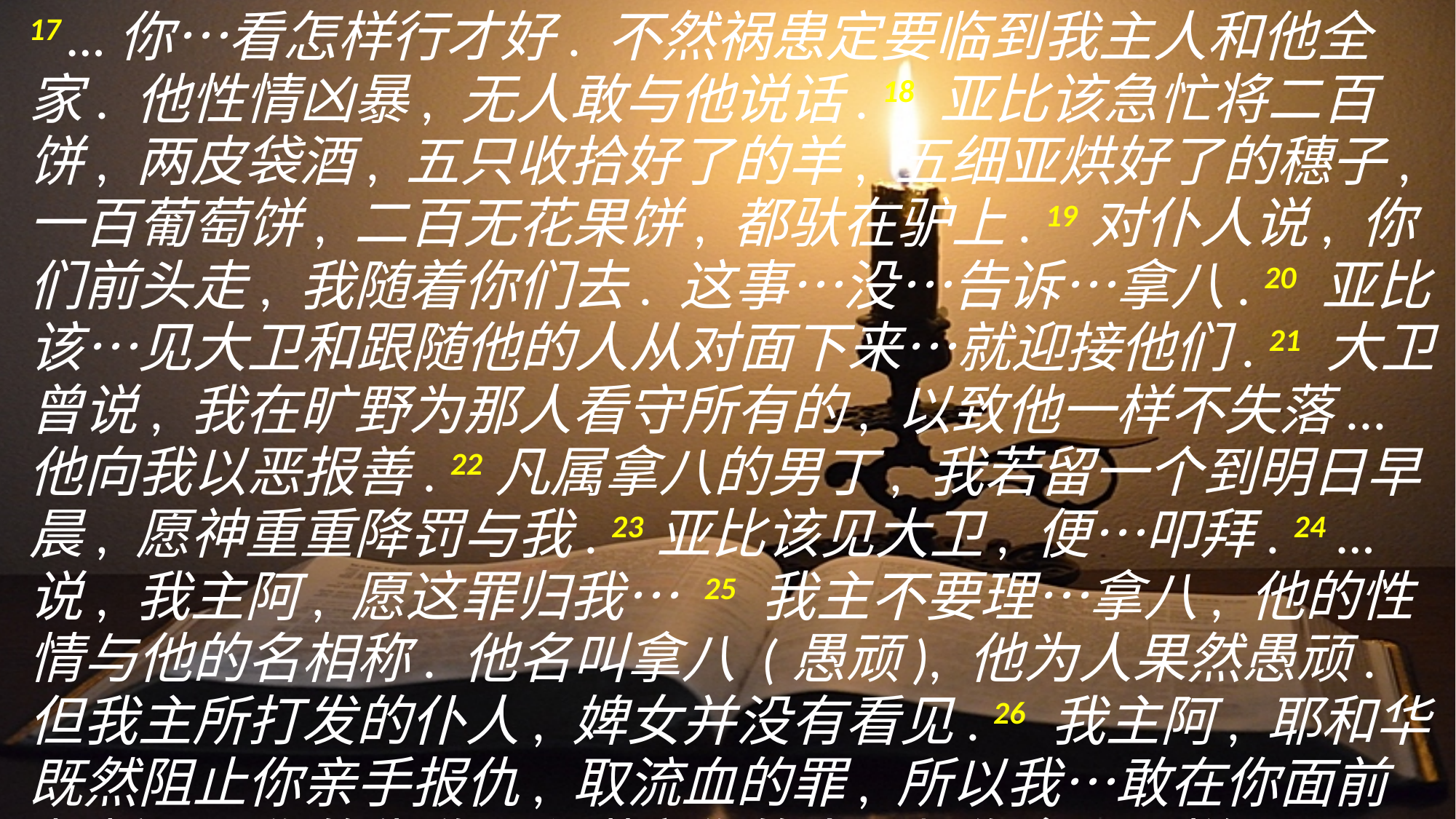

17 …你…看怎样行才好. 不然祸患定要临到我主人和他全家. 他性情凶暴, 无人敢与他说话. 18 亚比该急忙将二百饼, 两皮袋酒, 五只收拾好了的羊, 五细亚烘好了的穗子, 一百葡萄饼, 二百无花果饼, 都驮在驴上. 19对仆人说, 你们前头走, 我随着你们去. 这事…没…告诉…拿八. 20 亚比该…见大卫和跟随他的人从对面下来…就迎接他们. 21 大卫曾说, 我在旷野为那人看守所有的, 以致他一样不失落... 他向我以恶报善. 22凡属拿八的男丁, 我若留一个到明日早晨, 愿神重重降罚与我. 23亚比该见大卫, 便…叩拜. 24 … 说, 我主阿, 愿这罪归我… 25 我主不要理…拿八, 他的性情与他的名相称. 他名叫拿八 (愚顽), 他为人果然愚顽. 但我主所打发的仆人, 婢女并没有看见. 26 我主阿, 耶和华既然阻止你亲手报仇, 取流血的罪, 所以我…敢在你面前起誓…愿你的仇敌, 和谋害你的人, 都像拿八一样.